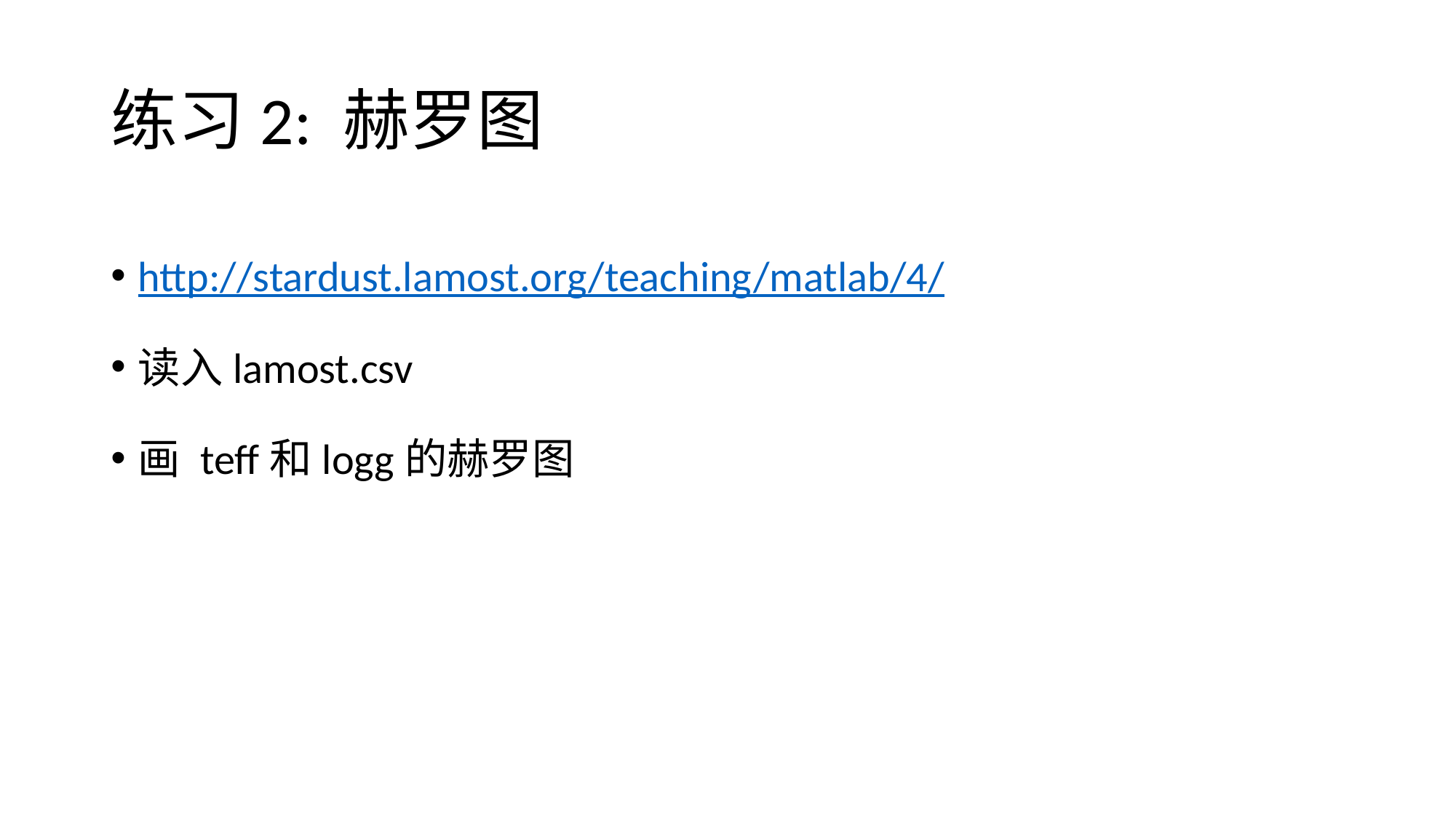

# 练习2: 赫罗图
http://stardust.lamost.org/teaching/matlab/4/
读入lamost.csv
画 teff和logg的赫罗图